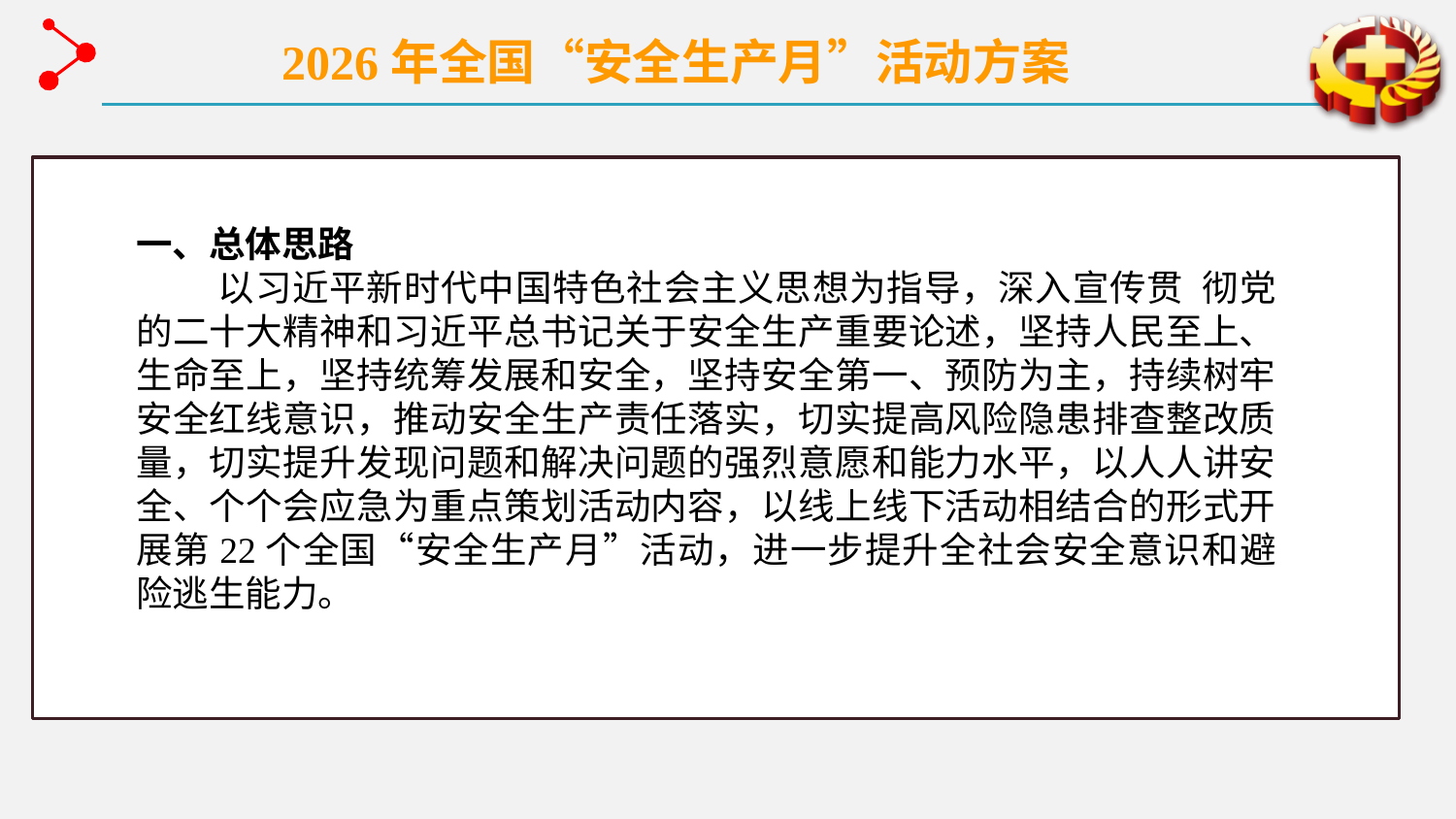

2026年全国“安全生产月”活动方案

一、总体思路
        以习近平新时代中国特色社会主义思想为指导，深入宣传贯  彻党的二十大精神和习近平总书记关于安全生产重要论述，坚持人民至上、生命至上，坚持统筹发展和安全，坚持安全第一、预防为主，持续树牢安全红线意识，推动安全生产责任落实，切实提高风险隐患排查整改质量，切实提升发现问题和解决问题的强烈意愿和能力水平，以人人讲安全、个个会应急为重点策划活动内容，以线上线下活动相结合的形式开展第22个全国“安全生产月”活动，进一步提升全社会安全意识和避险逃生能力。